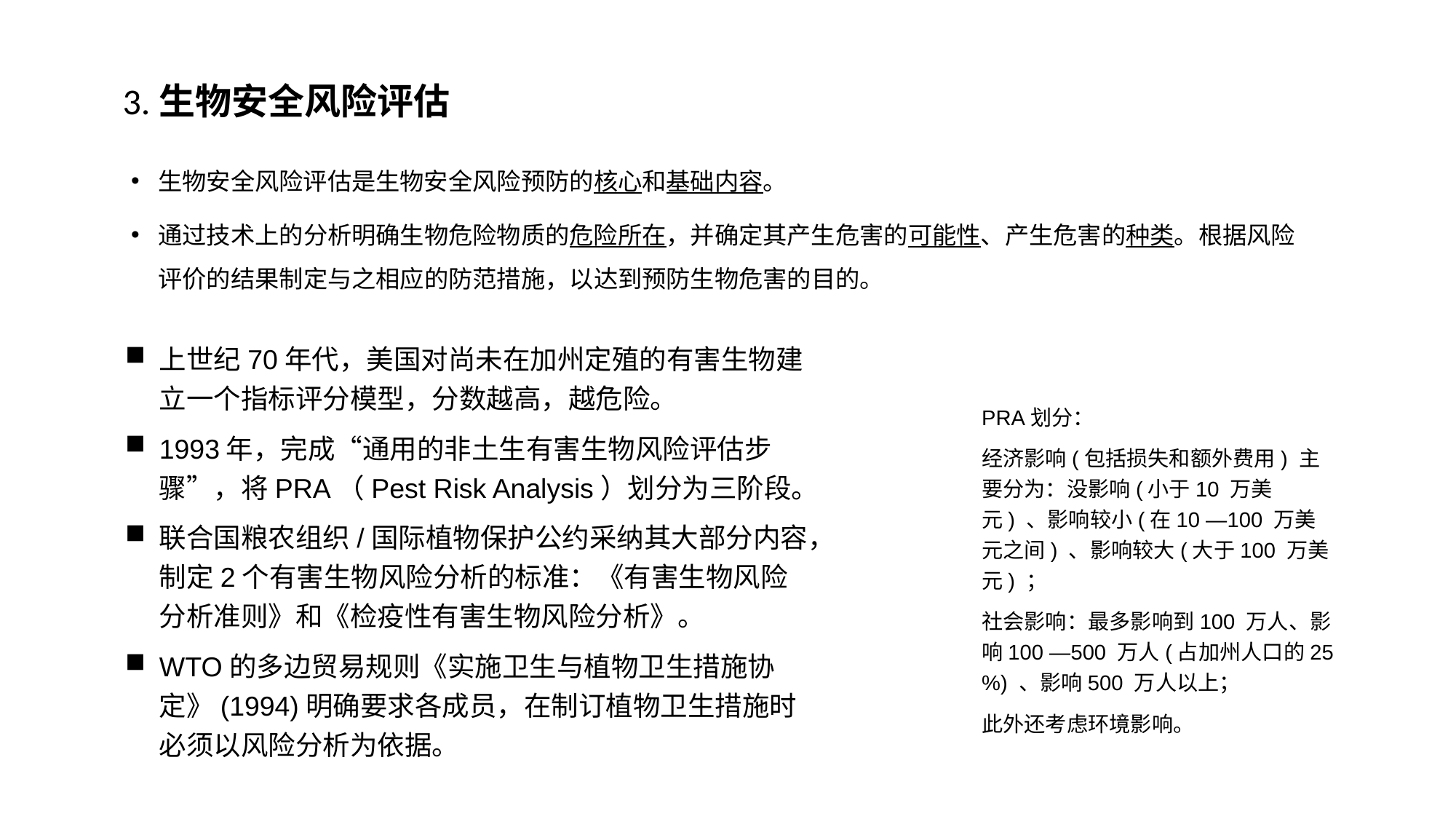

# 3.生物安全风险评估
生物安全风险评估是生物安全风险预防的核心和基础内容。
通过技术上的分析明确生物危险物质的危险所在，并确定其产生危害的可能性、产生危害的种类。根据风险评价的结果制定与之相应的防范措施，以达到预防生物危害的目的。
上世纪70年代，美国对尚未在加州定殖的有害生物建立一个指标评分模型，分数越高，越危险。
1993年，完成“通用的非土生有害生物风险评估步骤”，将PRA（Pest Risk Analysis）划分为三阶段。
联合国粮农组织/国际植物保护公约采纳其大部分内容，制定2个有害生物风险分析的标准：《有害生物风险分析准则》和《检疫性有害生物风险分析》。
WTO的多边贸易规则《实施卫生与植物卫生措施协定》(1994)明确要求各成员，在制订植物卫生措施时必须以风险分析为依据。

PRA划分：
经济影响(包括损失和额外费用) 主要分为：没影响(小于10 万美元) 、影响较小(在10 ―100 万美元之间) 、影响较大(大于100 万美元) ；
社会影响：最多影响到100 万人、影响100 ―500 万人(占加州人口的25 %) 、影响500 万人以上；
此外还考虑环境影响。